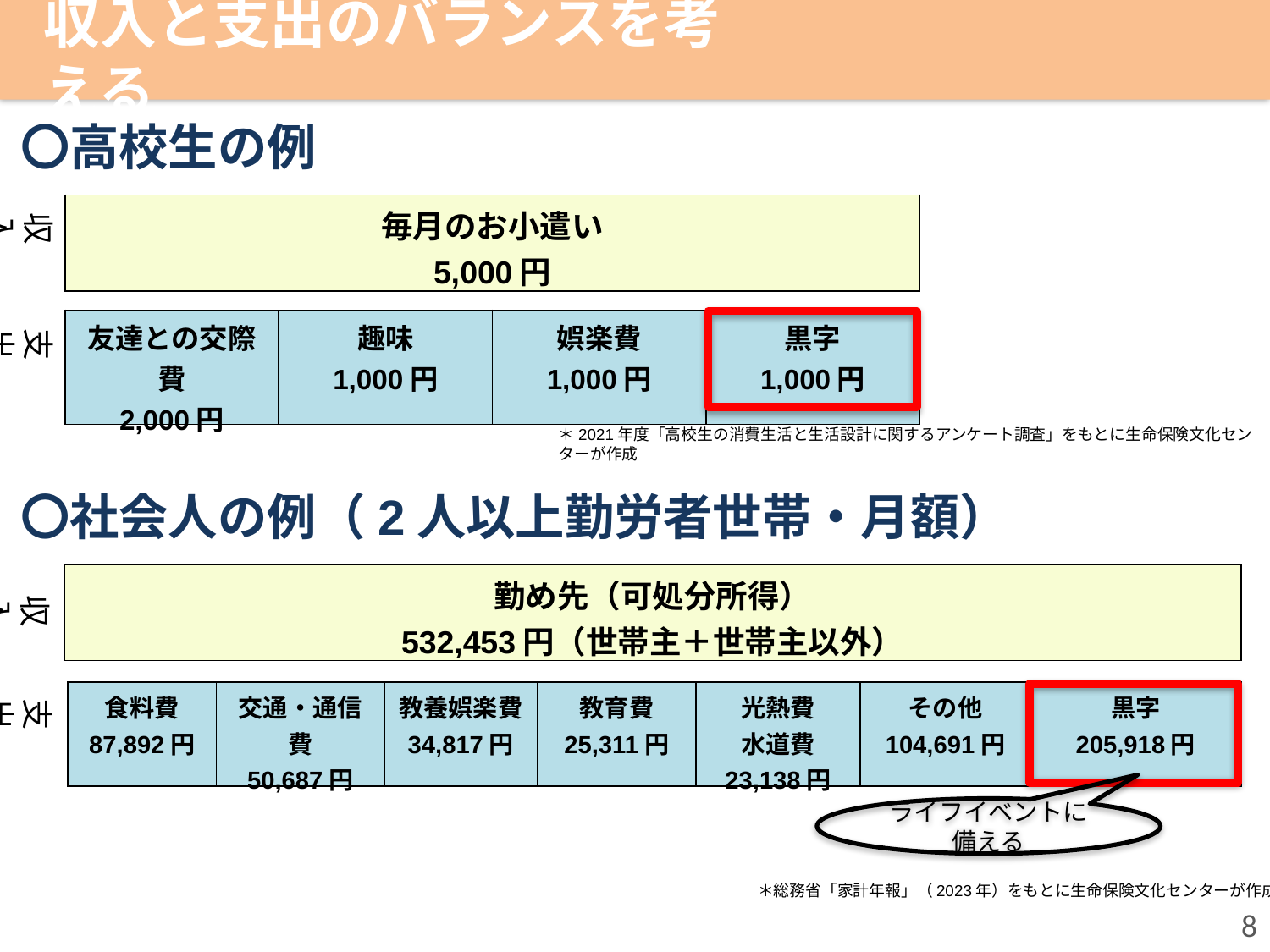

収入と支出のバランスを考える
〇高校生の例
| 毎月のお小遣い 5,000円 |
| --- |
収入
| 友達との交際費 2,000円 | 趣味 1,000円 | 娯楽費 1,000円 | 黒字 1,000円 |
| --- | --- | --- | --- |

支出
＊2021年度「高校生の消費生活と生活設計に関するアンケート調査」をもとに生命保険文化センターが作成
〇社会人の例（2人以上勤労者世帯・月額）
| 勤め先（可処分所得） 532,453円（世帯主＋世帯主以外） |
| --- |
収入
| 食料費 87,892円 | 交通・通信費 50,687円 | 教養娯楽費 34,817円 | 教育費 25,311円 | 光熱費 水道費 23,138円 | その他 104,691円 | 黒字 205,918円 |
| --- | --- | --- | --- | --- | --- | --- |

支出
ライフイベントに備える
＊総務省「家計年報」（2023年）をもとに生命保険文化センターが作成
8